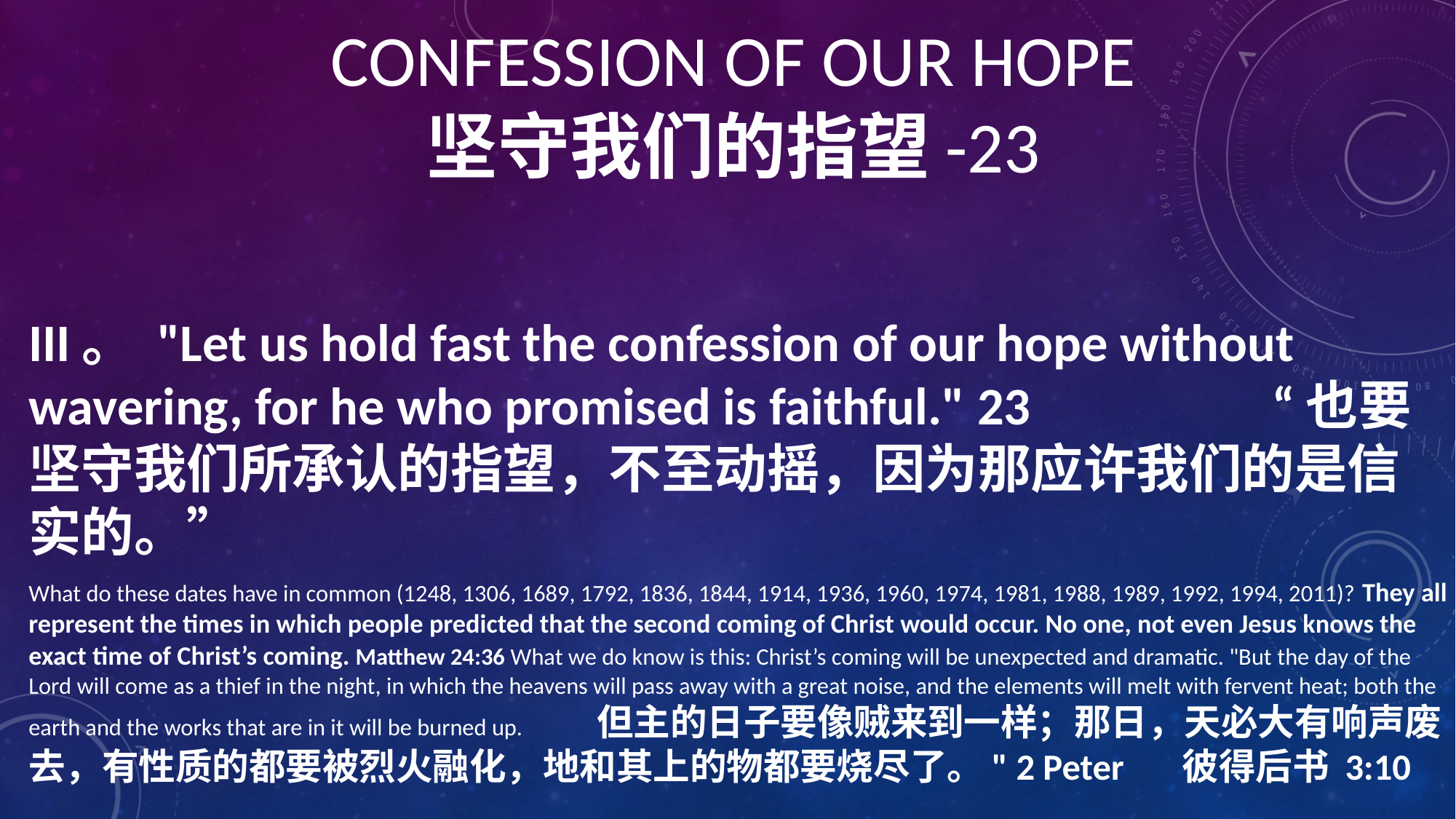

# Confession of our hope 坚守我们的指望-23
III。 "Let us hold fast the confession of our hope without wavering, for he who promised is faithful." 23                    “也要坚守我们所承认的指望，不至动摇，因为那应许我们的是信实的。”
What do these dates have in common (1248, 1306, 1689, 1792, 1836, 1844, 1914, 1936, 1960, 1974, 1981, 1988, 1989, 1992, 1994, 2011)? They all represent the times in which people predicted that the second coming of Christ would occur. No one, not even Jesus knows the exact time of Christ’s coming. Matthew 24:36 What we do know is this: Christ’s coming will be unexpected and dramatic. "But the day of the Lord will come as a thief in the night, in which the heavens will pass away with a great noise, and the elements will melt with fervent heat; both the earth and the works that are in it will be burned up.             但主的日子要像贼来到一样；那日，天必大有响声废去，有性质的都要被烈火融化，地和其上的物都要烧尽了。" 2 Peter      彼得后书 3:10